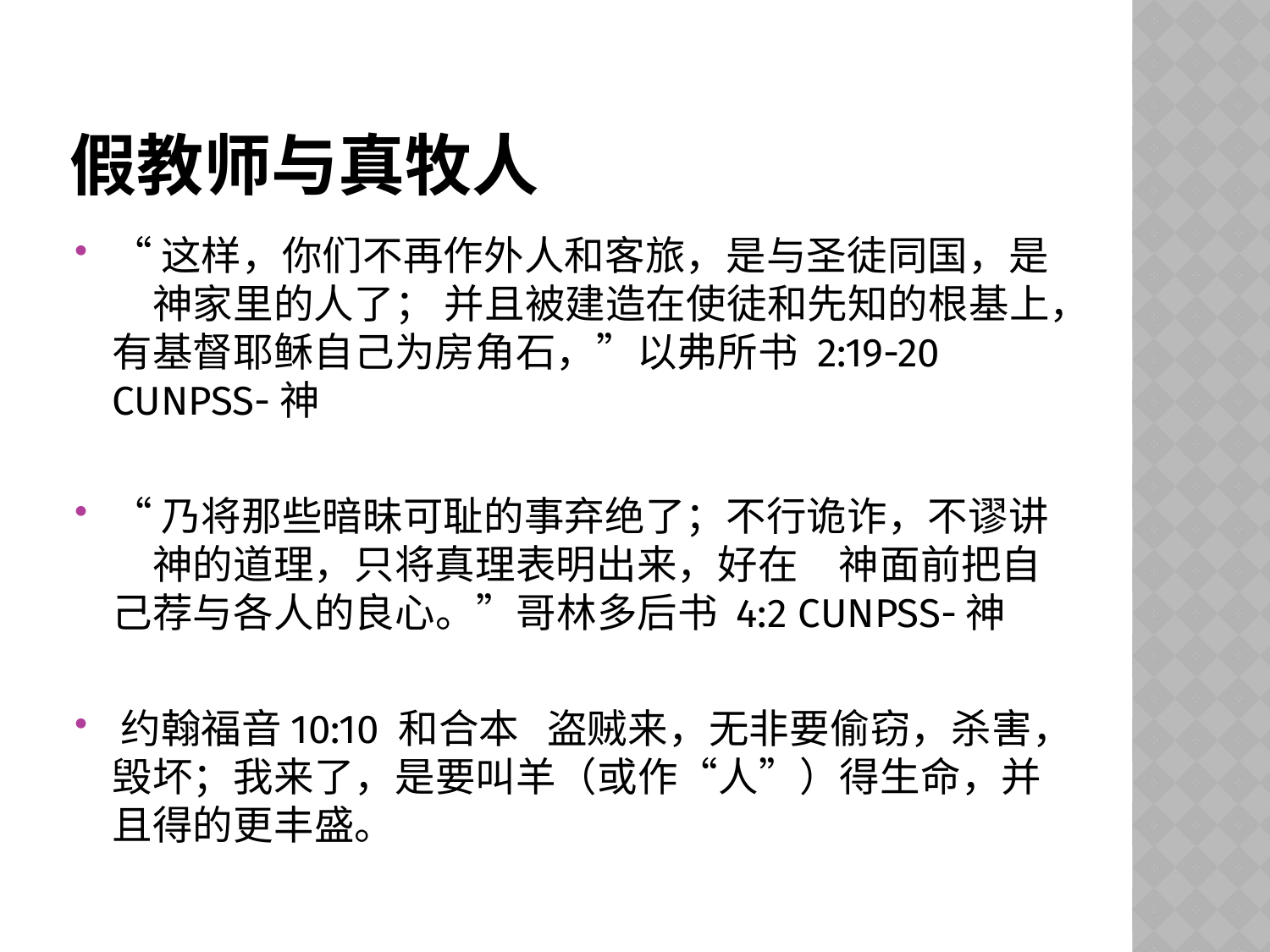

# 假教师与真牧人
“这样，你们不再作外人和客旅，是与圣徒同国，是　神家里的人了； 并且被建造在使徒和先知的根基上，有基督耶稣自己为房角石，”以弗所书 2:19-20 CUNPSS-神

“乃将那些暗昧可耻的事弃绝了；不行诡诈，不谬讲　神的道理，只将真理表明出来，好在　神面前把自己荐与各人的良心。”哥林多后书 4:2 CUNPSS-神

‪约翰福音‬10:10 和合本   盗贼来，无非要偷窃，杀害，毁坏；我来了，是要叫羊（或作“人”）得生命，并且得的更丰盛。